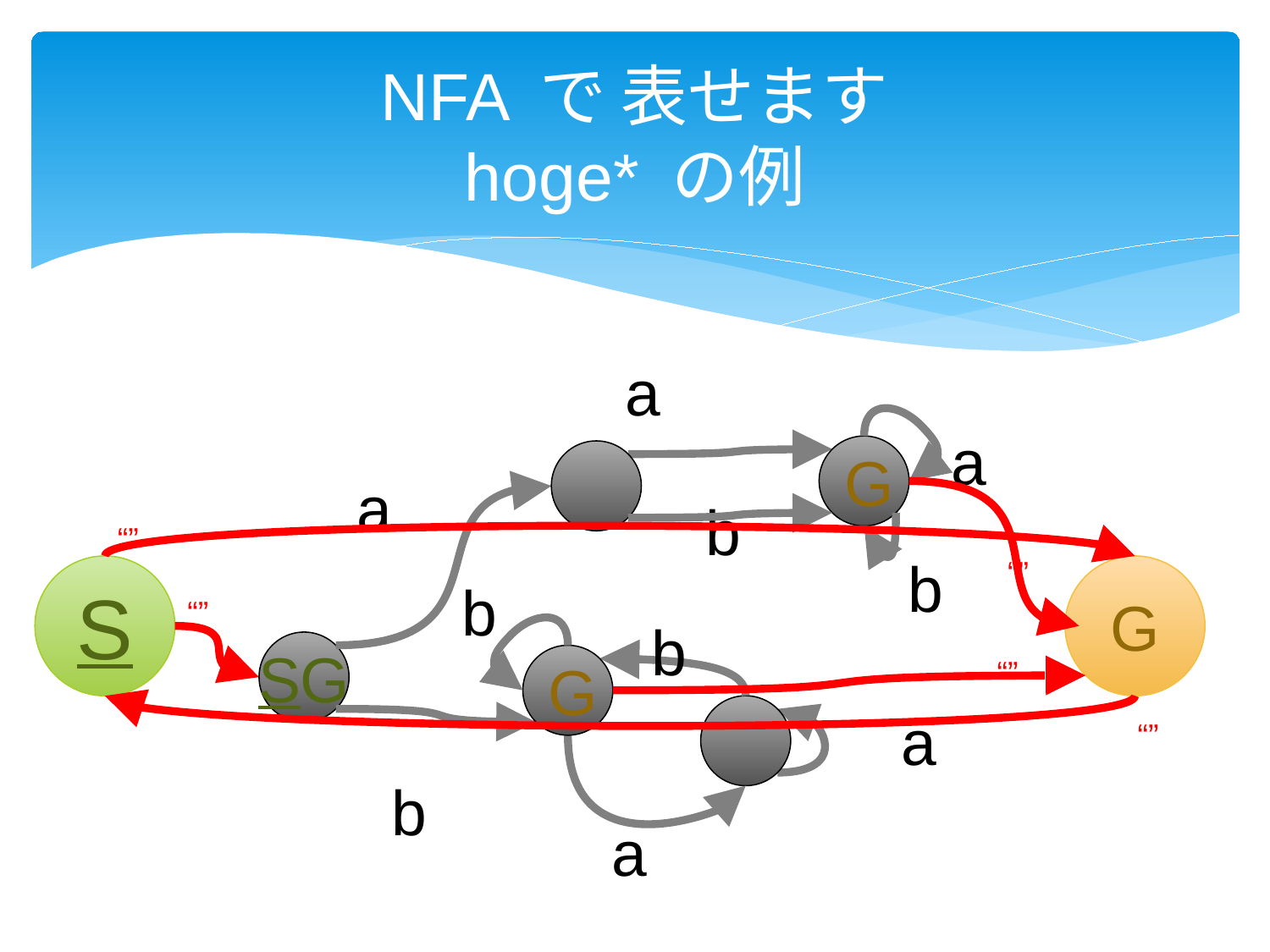

# NFA で 表せます hoge* の例
a
a
G

a
b
“”
b
“”
S
G
b
“”
b
SG
G
“”

a
“”
b
a